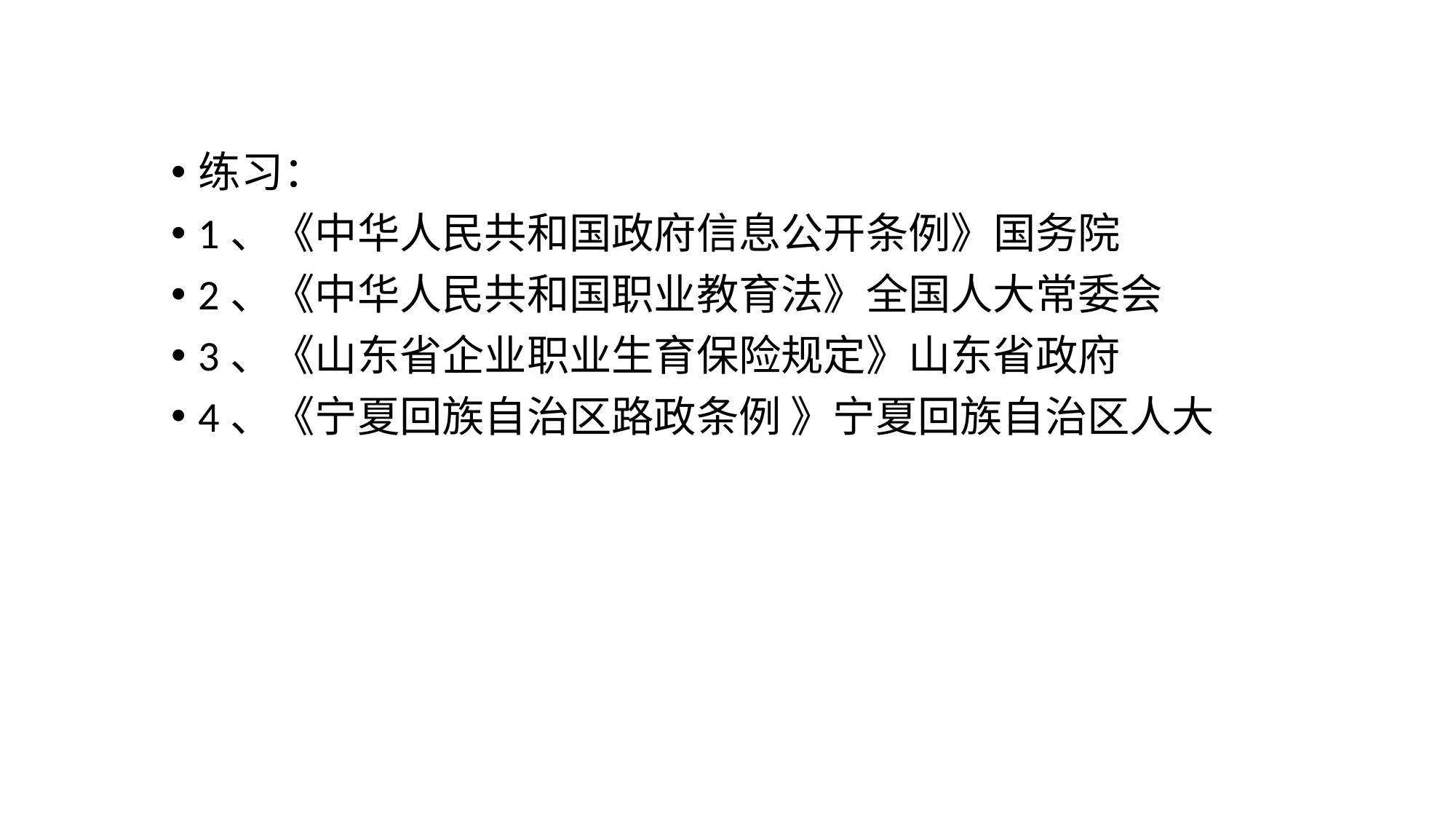

练习：
1、《中华人民共和国政府信息公开条例》国务院
2、《中华人民共和国职业教育法》全国人大常委会
3、《山东省企业职业生育保险规定》山东省政府
4、《宁夏回族自治区路政条例 》宁夏回族自治区人大